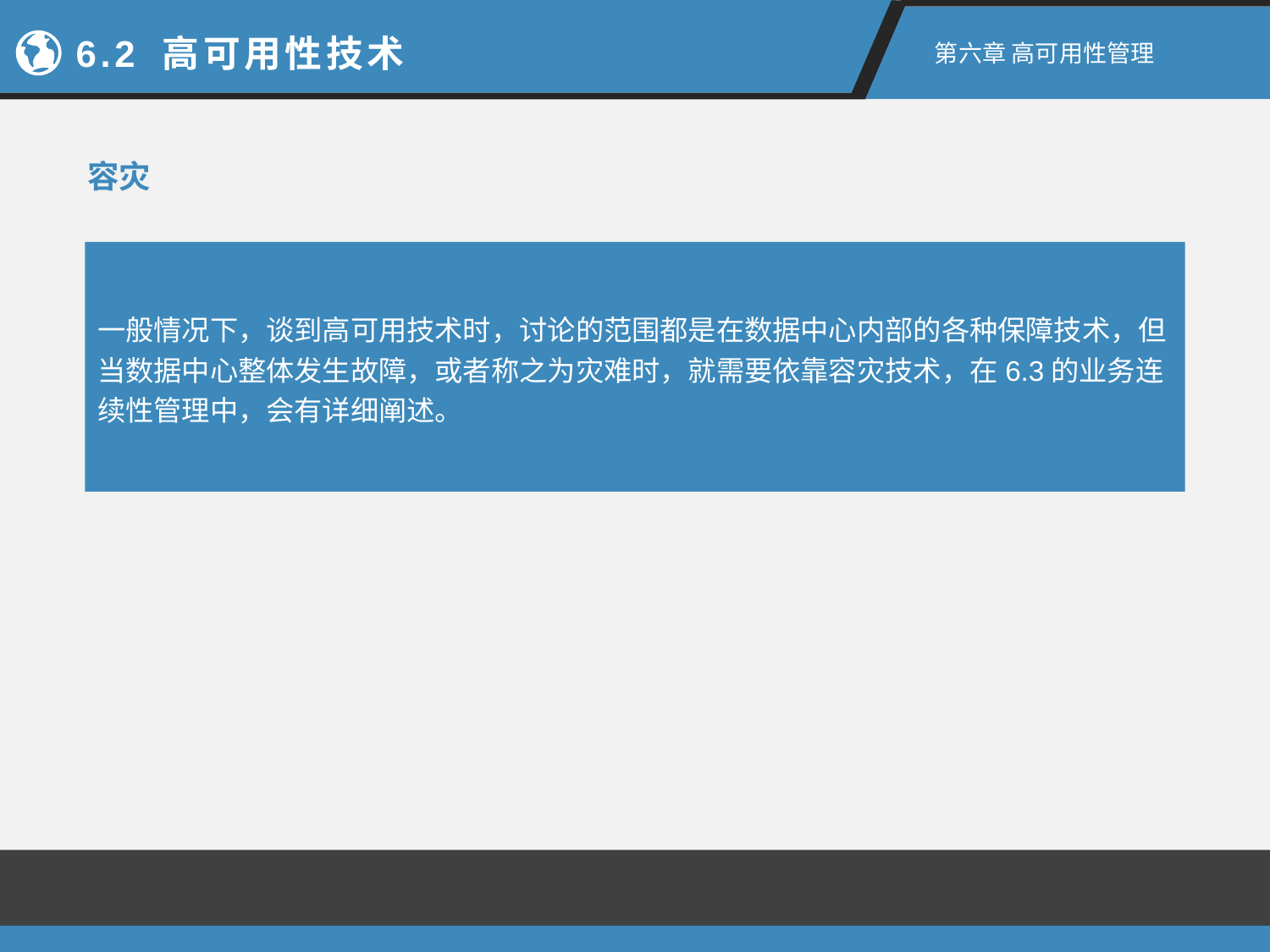

6.2 高可用性技术

第六章 高可用性管理
容灾
一般情况下，谈到高可用技术时，讨论的范围都是在数据中心内部的各种保障技术，但当数据中心整体发生故障，或者称之为灾难时，就需要依靠容灾技术，在6.3的业务连续性管理中，会有详细阐述。